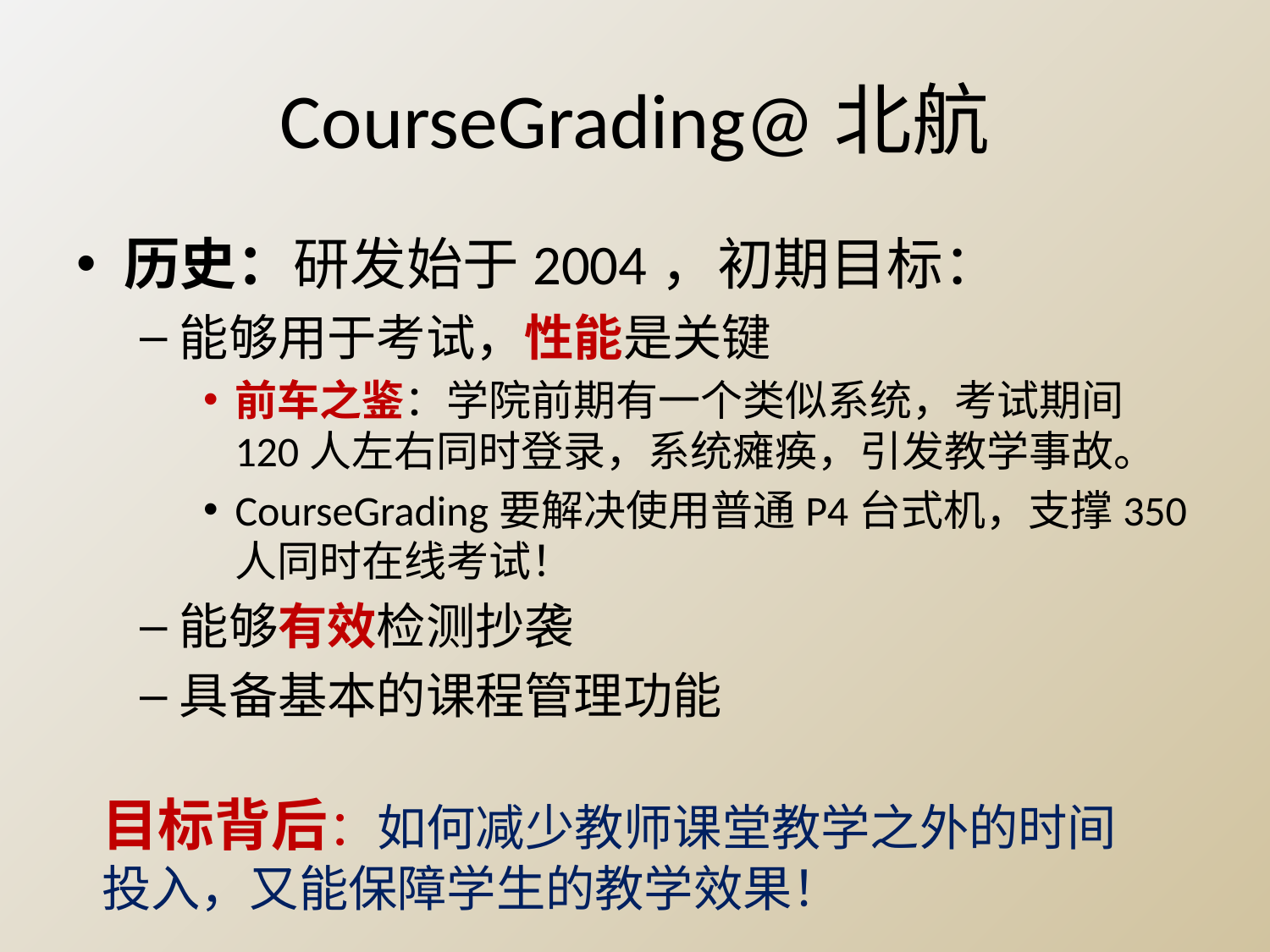

# CourseGrading@北航
历史：研发始于2004，初期目标：
能够用于考试，性能是关键
前车之鉴：学院前期有一个类似系统，考试期间120人左右同时登录，系统瘫痪，引发教学事故。
CourseGrading要解决使用普通P4台式机，支撑350人同时在线考试！
能够有效检测抄袭
具备基本的课程管理功能
目标背后：如何减少教师课堂教学之外的时间投入，又能保障学生的教学效果！